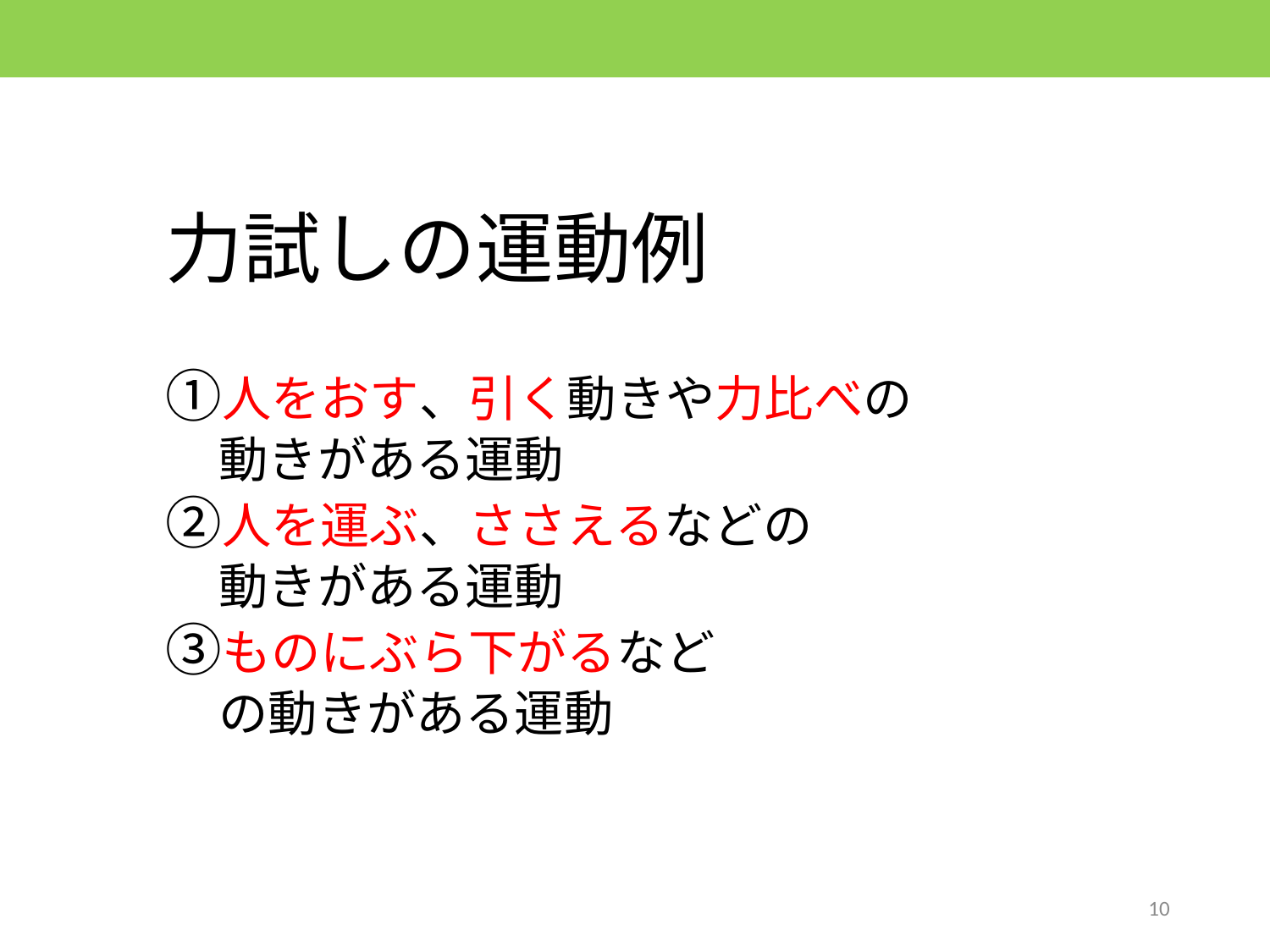

力試しの運動例

　①人をおす、引く動きや力比べの
　　 動きがある運動
　②人を運ぶ、ささえるなどの
　　 動きがある運動
　③ものにぶら下がるなど
　　 の動きがある運動

10